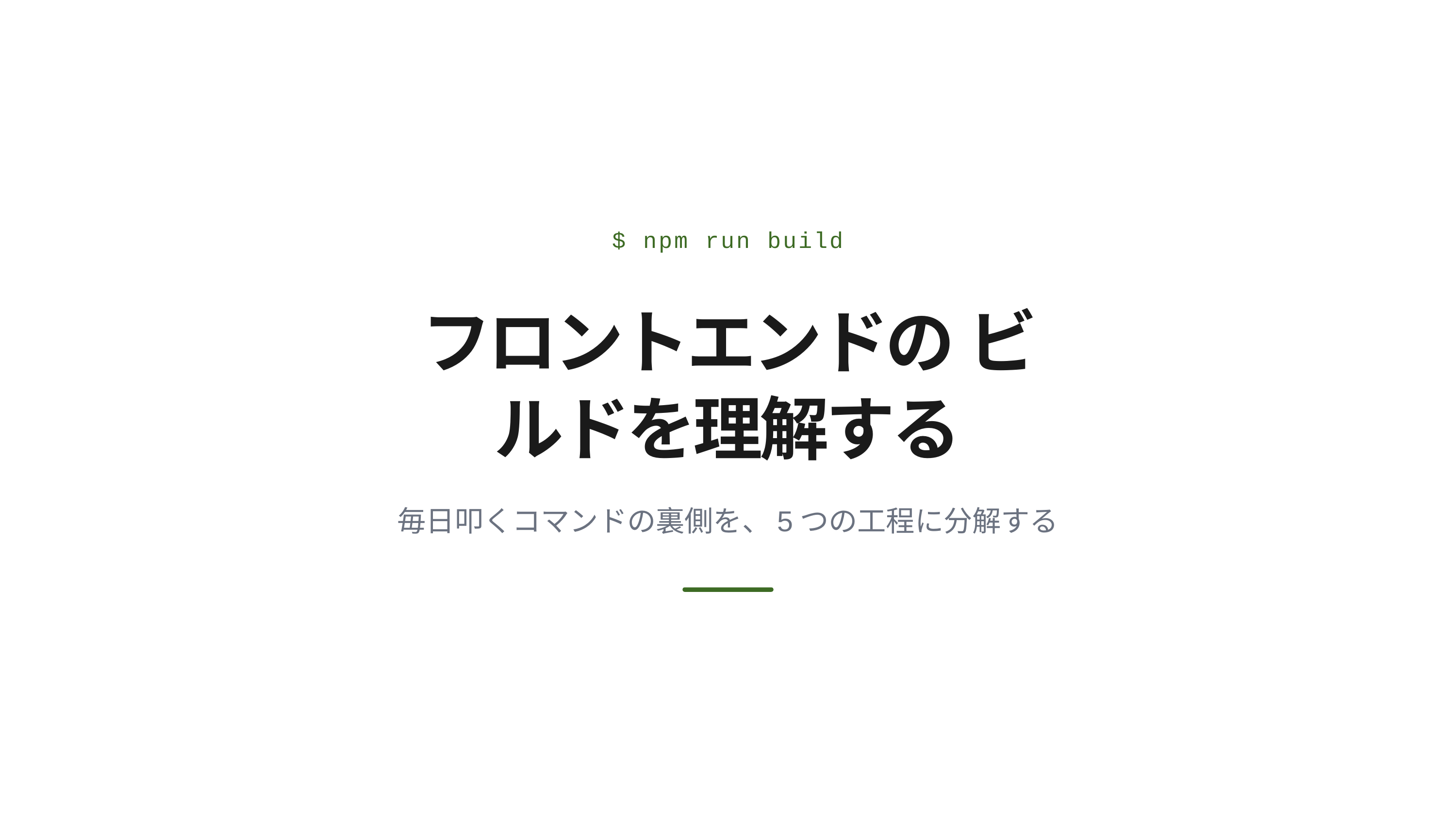

$ npm run build
フロントエンドの ビルドを理解する
毎日叩くコマンドの裏側を、5つの工程に分解する